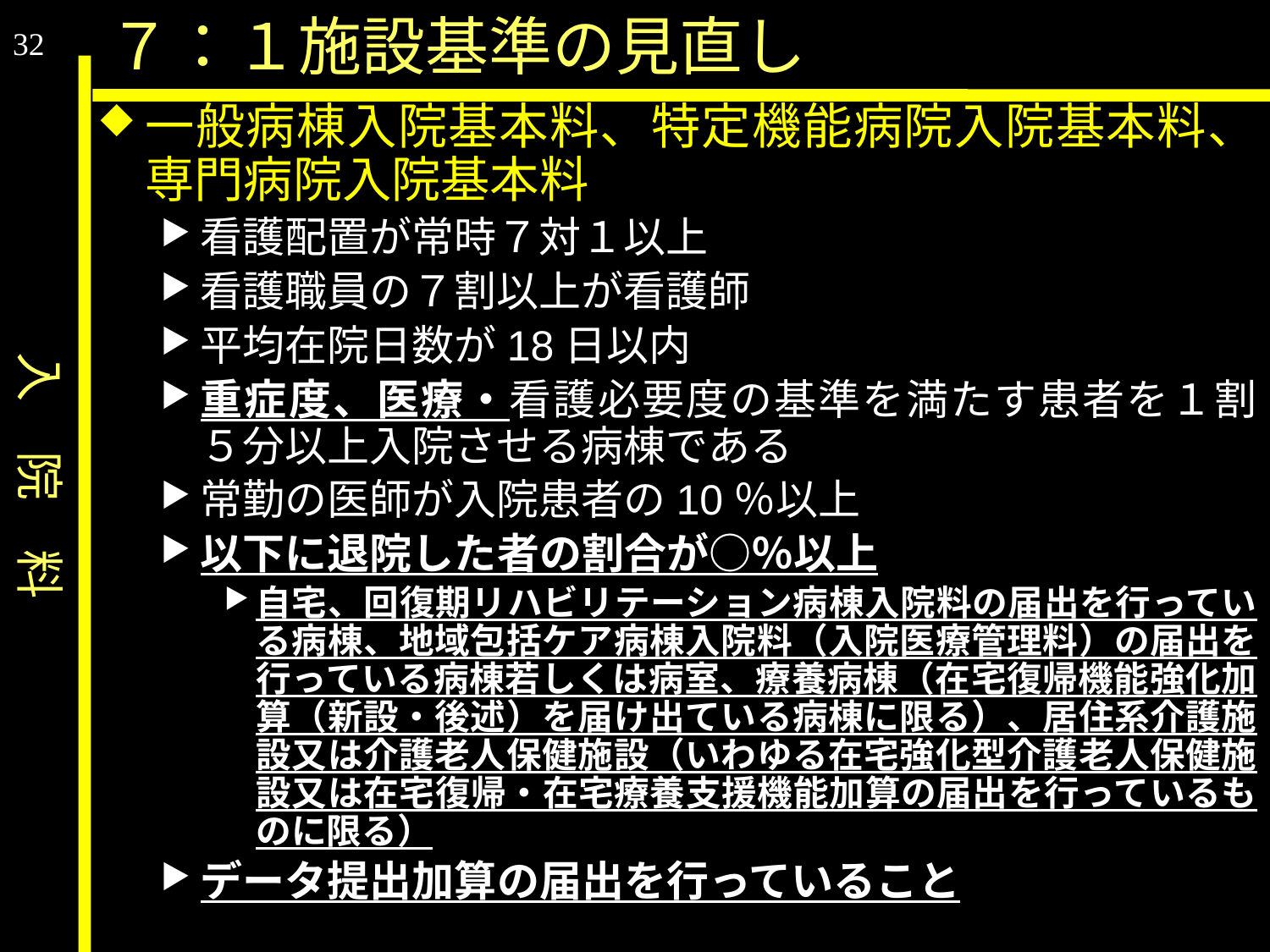

入　院　料
７：１施設基準の見直し
32

一般病棟入院基本料、特定機能病院入院基本料、専門病院入院基本料
看護配置が常時７対１以上
看護職員の７割以上が看護師
平均在院日数が18日以内
重症度、医療・看護必要度の基準を満たす患者を１割５分以上入院させる病棟である
常勤の医師が入院患者の10％以上
以下に退院した者の割合が○％以上
自宅、回復期リハビリテーション病棟入院料の届出を行っている病棟、地域包括ケア病棟入院料（入院医療管理料）の届出を行っている病棟若しくは病室、療養病棟（在宅復帰機能強化加算（新設・後述）を届け出ている病棟に限る）、居住系介護施設又は介護老人保健施設（いわゆる在宅強化型介護老人保健施設又は在宅復帰・在宅療養支援機能加算の届出を行っているものに限る）
データ提出加算の届出を行っていること